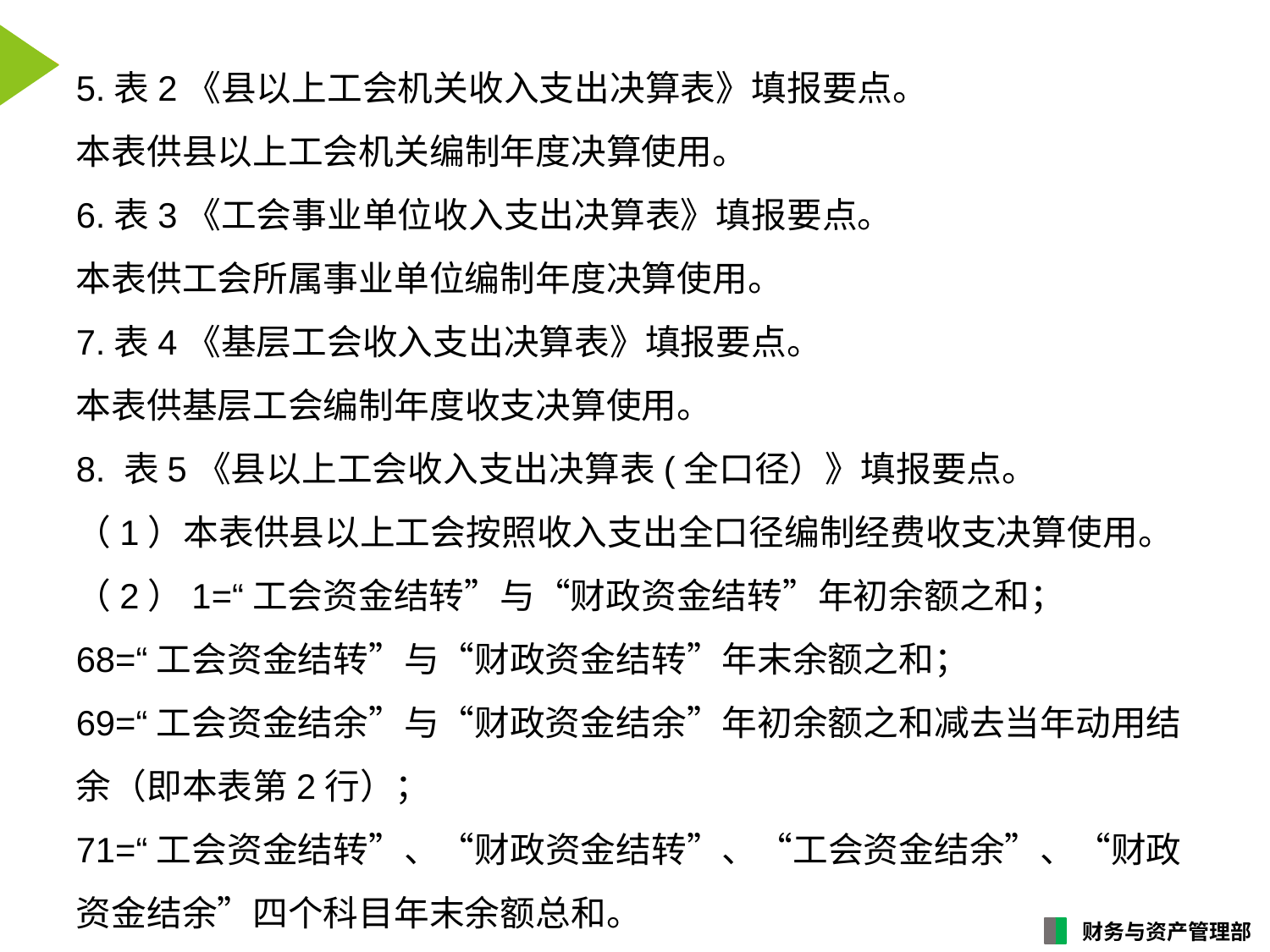

# 5.表2《县以上工会机关收入支出决算表》填报要点。 本表供县以上工会机关编制年度决算使用。 6.表3《工会事业单位收入支出决算表》填报要点。 本表供工会所属事业单位编制年度决算使用。 7.表4《基层工会收入支出决算表》填报要点。 本表供基层工会编制年度收支决算使用。 8. 表5《县以上工会收入支出决算表(全口径）》填报要点。 （1）本表供县以上工会按照收入支出全口径编制经费收支决算使用。 （2）1=“工会资金结转”与“财政资金结转”年初余额之和； 68=“工会资金结转”与“财政资金结转”年末余额之和； 69=“工会资金结余”与“财政资金结余”年初余额之和减去当年动用结余（即本表第2行）； 71=“工会资金结转”、“财政资金结转”、“工会资金结余”、“财政资金结余”四个科目年末余额总和。